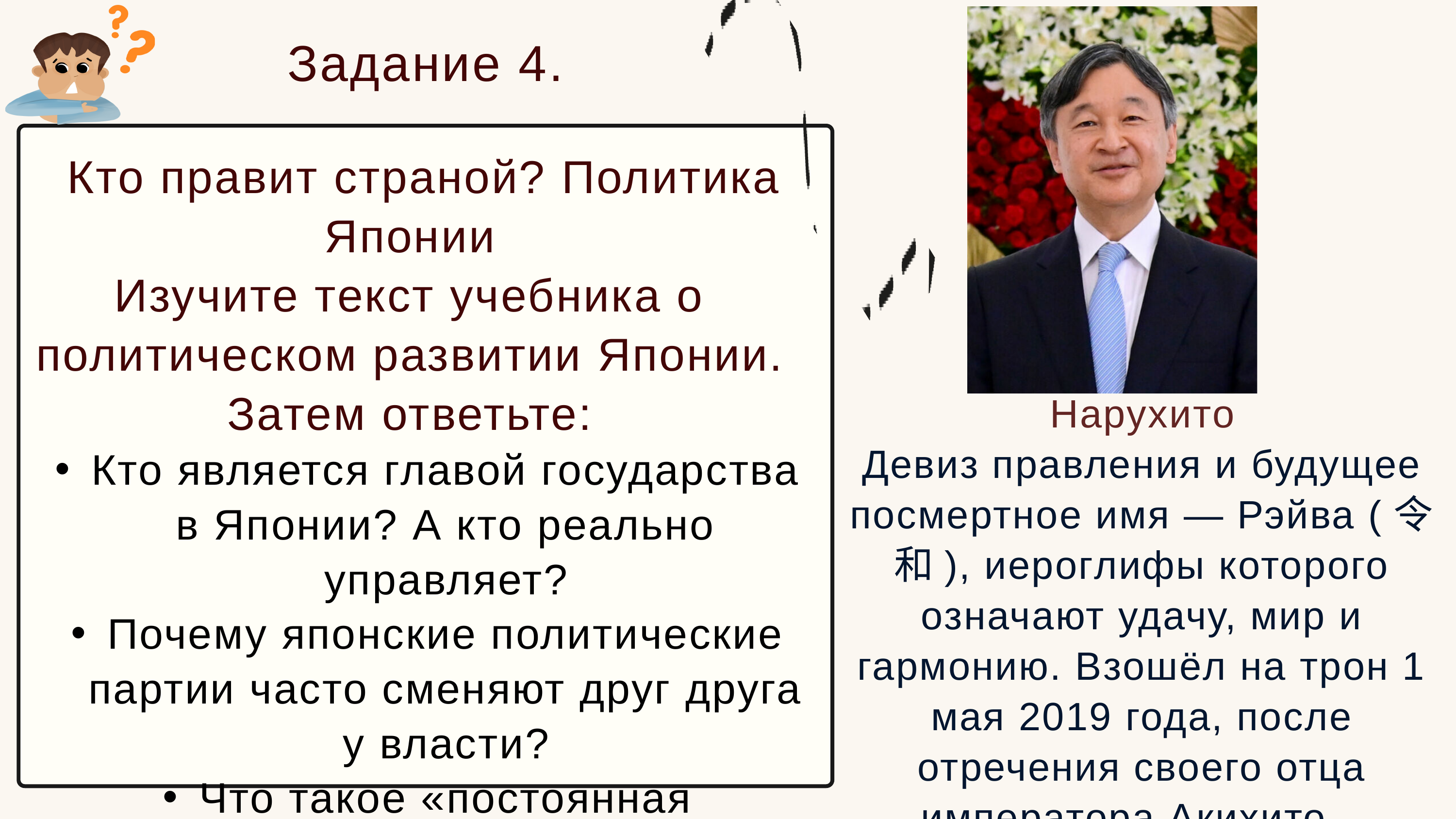

Задание 4.

  Кто правит страной? Политика Японии
Изучите текст учебника о политическом развитии Японии.
Затем ответьте:
Кто является главой государства в Японии? А кто реально управляет?
Почему японские политические партии часто сменяют друг друга у власти?
Что такое «постоянная коалиция»? Придумайте аналогию из школьной жизни :)
Нарухито
Девиз правления и будущее посмертное имя — Рэйва (令和), иероглифы которого означают удачу, мир и гармонию. Взошёл на трон 1 мая 2019 года, после отречения своего отца императора Акихито.